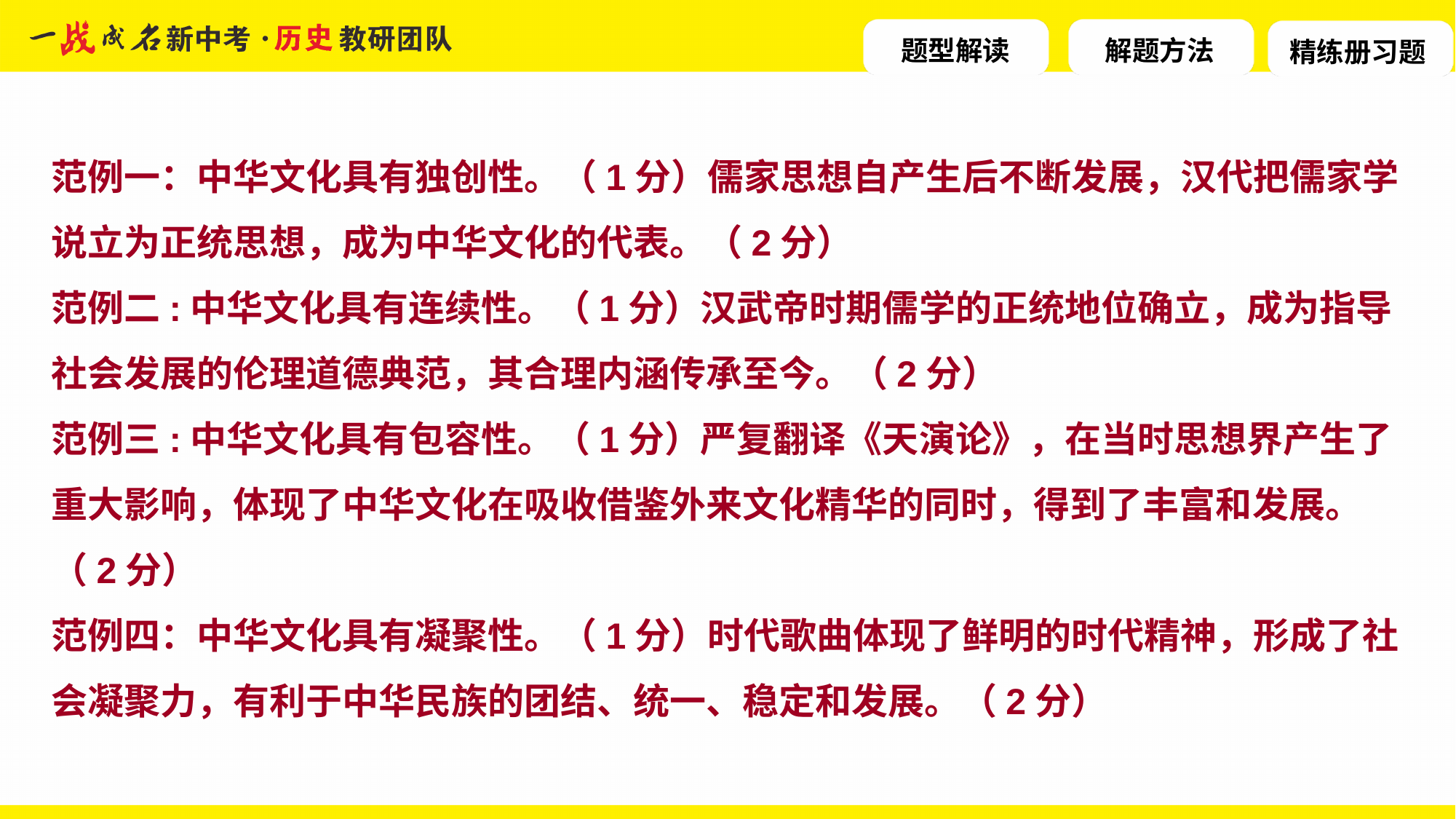

范例一：中华文化具有独创性。（1分）儒家思想自产生后不断发展，汉代把儒家学说立为正统思想，成为中华文化的代表。（2分）
范例二:中华文化具有连续性。（1分）汉武帝时期儒学的正统地位确立，成为指导社会发展的伦理道德典范，其合理内涵传承至今。（2分）
范例三:中华文化具有包容性。（1分）严复翻译《天演论》，在当时思想界产生了重大影响，体现了中华文化在吸收借鉴外来文化精华的同时，得到了丰富和发展。
（2分）
范例四：中华文化具有凝聚性。（1分）时代歌曲体现了鲜明的时代精神，形成了社会凝聚力，有利于中华民族的团结、统一、稳定和发展。（2分）